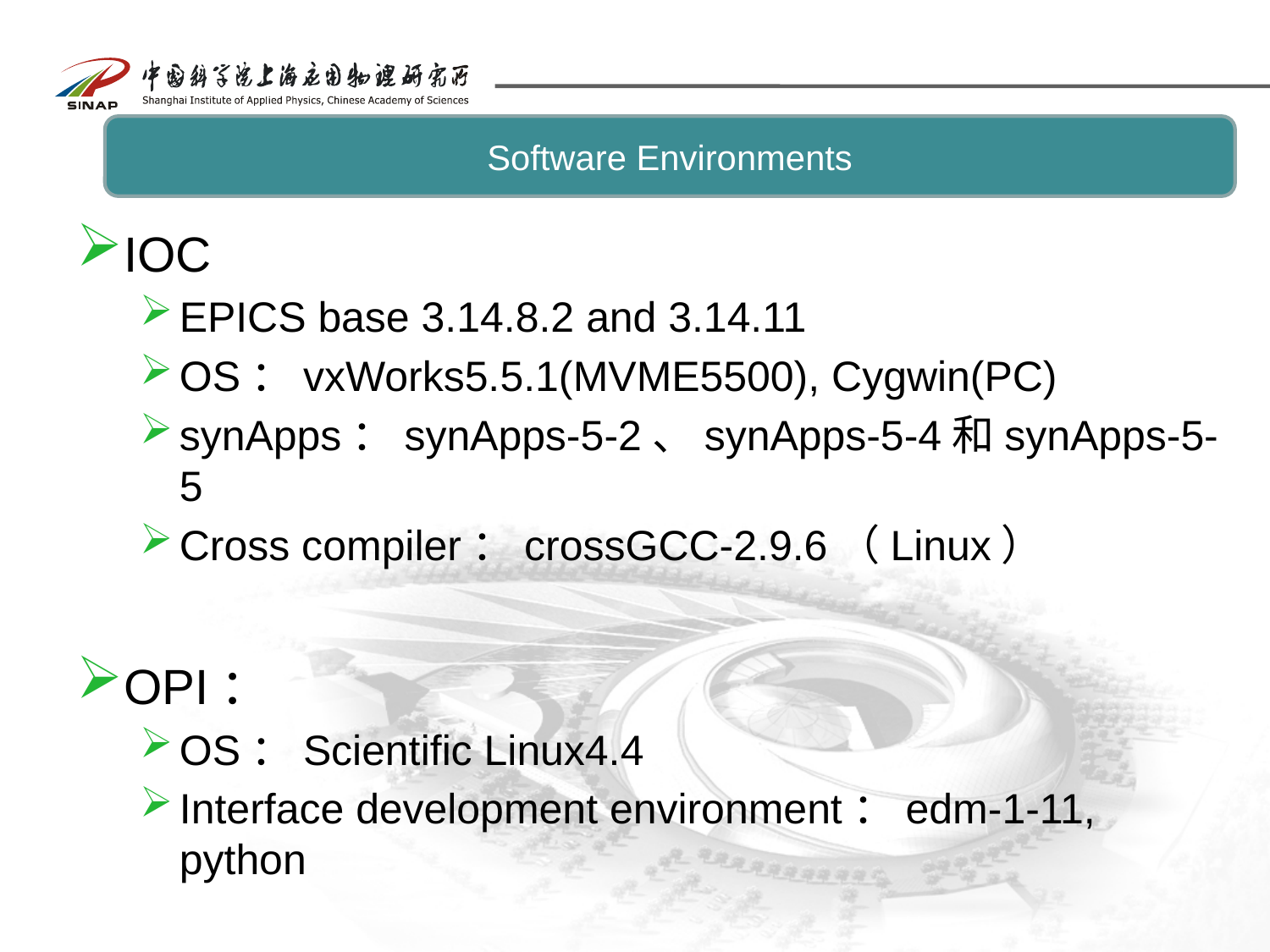

Software Environments
IOC
EPICS base 3.14.8.2 and 3.14.11
OS：vxWorks5.5.1(MVME5500), Cygwin(PC)
synApps：synApps-5-2、synApps-5-4和synApps-5-5
Cross compiler：crossGCC-2.9.6（Linux）

OPI：
OS：Scientific Linux4.4
Interface development environment：edm-1-11, python